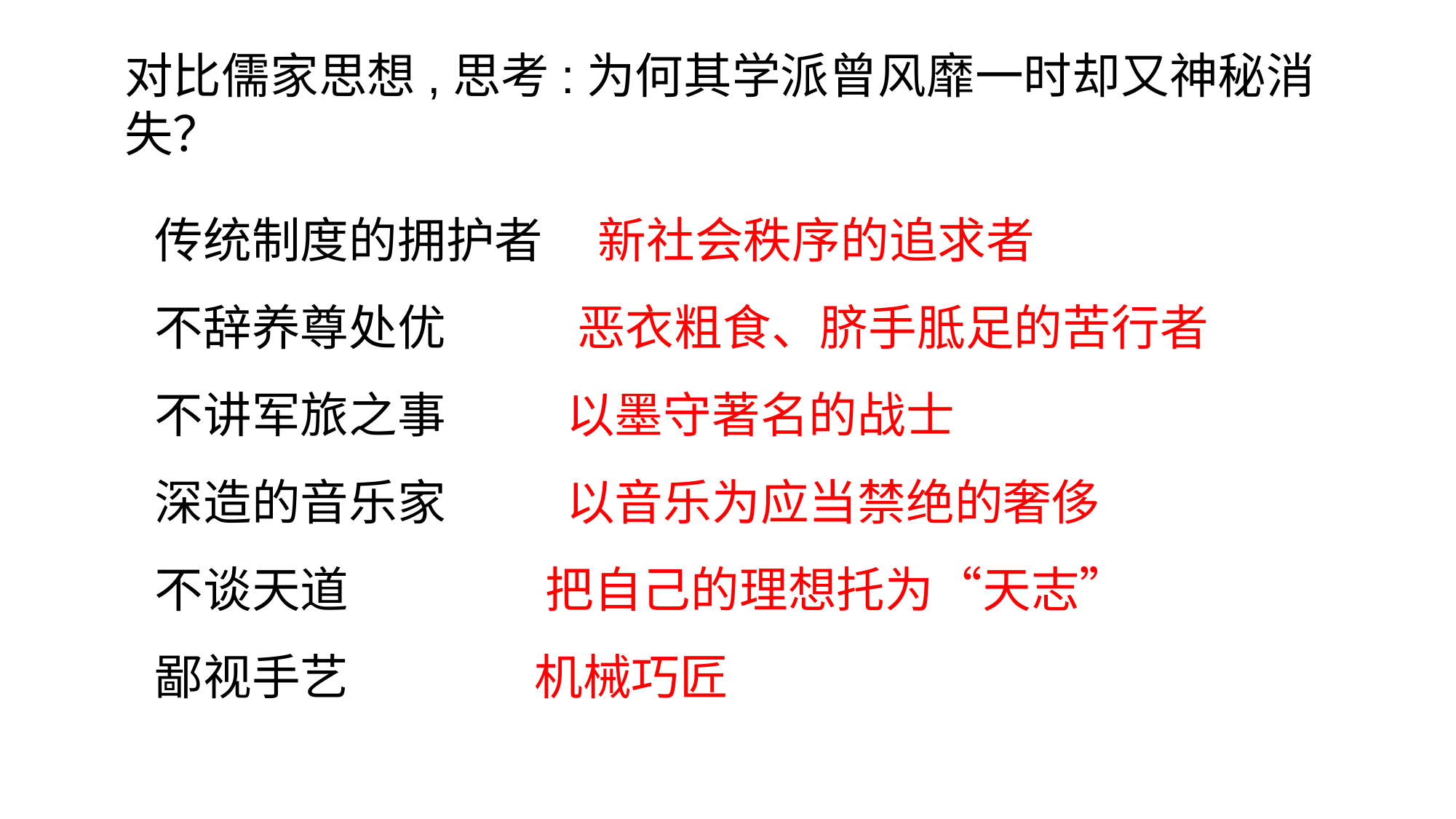

对比儒家思想,思考:为何其学派曾风靡一时却又神秘消失？

传统制度的拥护者     新社会秩序的追求者
不辞养尊处优            恶衣粗食、脐手胝足的苦行者
不讲军旅之事           以墨守著名的战士
深造的音乐家           以音乐为应当禁绝的奢侈
不谈天道                  把自己的理想托为“天志”
鄙视手艺                 机械巧匠